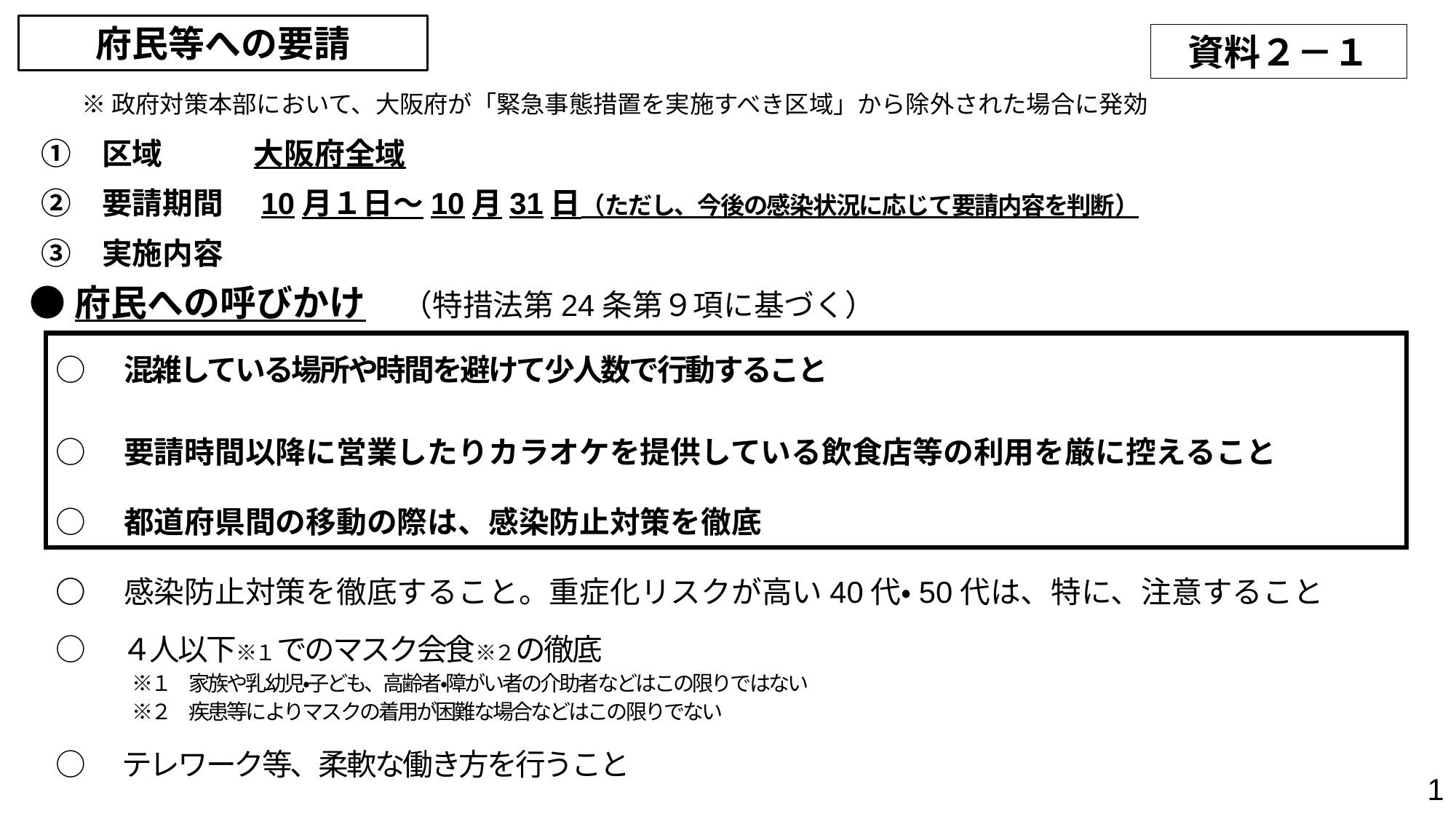

府民等への要請
資料２－１
※政府対策本部において、大阪府が「緊急事態措置を実施すべき区域」から除外された場合に発効
　①　区域　　　大阪府全域
　②　要請期間　10月１日～10月31日（ただし、今後の感染状況に応じて要請内容を判断）
　③　実施内容
●府民への呼びかけ　（特措法第24条第９項に基づく）

○　混雑している場所や時間を避けて少人数で行動すること

○　要請時間以降に営業したりカラオケを提供している飲食店等の利用を厳に控えること

○　都道府県間の移動の際は、感染防止対策を徹底

○　感染防止対策を徹底すること。重症化リスクが高い40代・50代は、特に、注意すること

○　４人以下※１でのマスク会食※２の徹底
　　　　※１　家族や乳幼児・子ども、高齢者・障がい者の介助者などはこの限りではない
　　　　※２　疾患等によりマスクの着用が困難な場合などはこの限りでない

○　テレワーク等、柔軟な働き方を行うこと

1